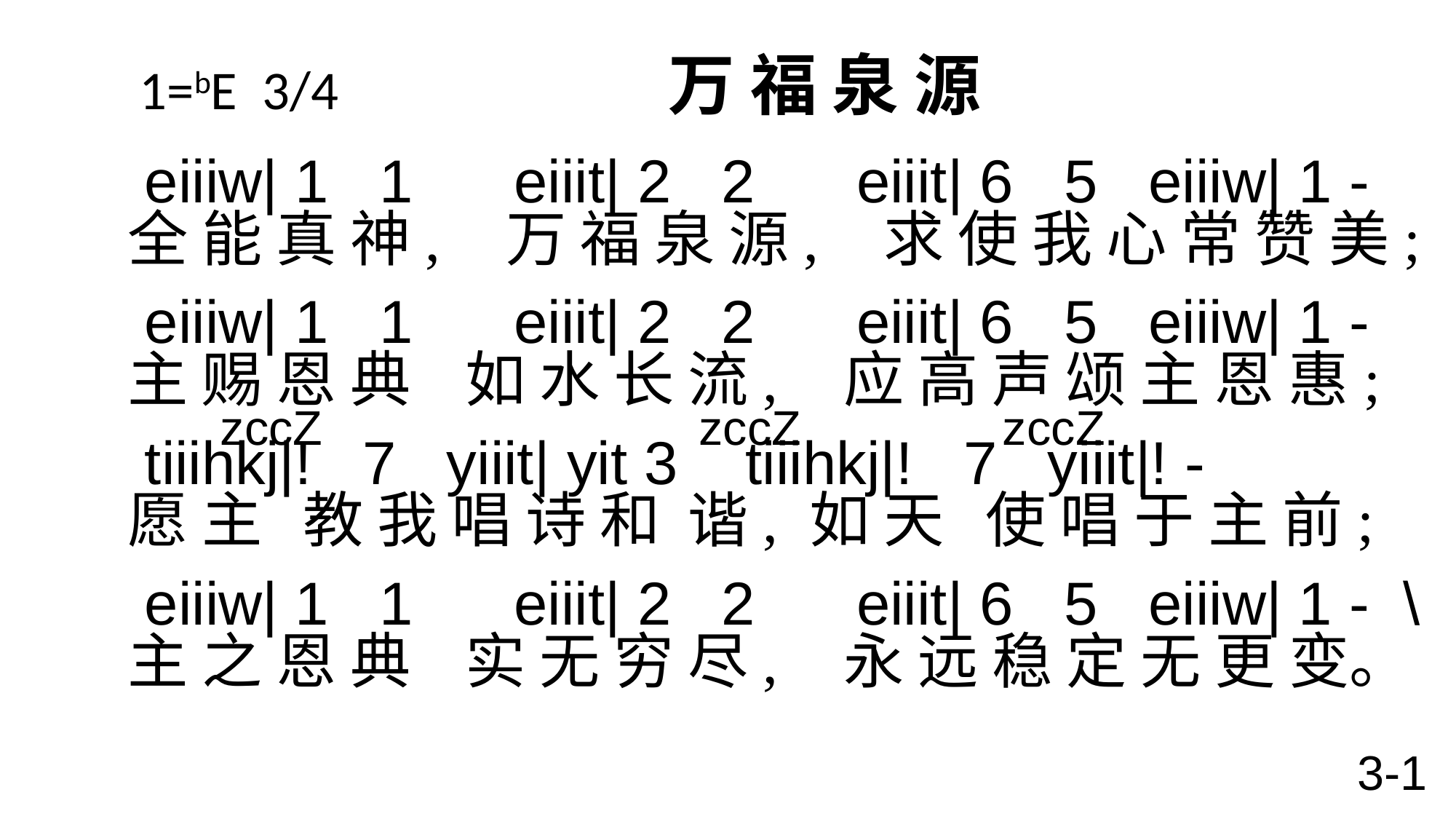

# 1=bE  3/4                     万 福 泉 源
 eiiiw| 1   1      eiiit| 2   2      eiiit| 6   5   eiiiw| 1 -
全 能 真 神,   万 福 泉 源,   求 使 我 心 常 赞 美;
 eiiiw| 1   1      eiiit| 2   2      eiiit| 6   5   eiiiw| 1 -
主 赐 恩 典    如 水 长 流,   应 高 声 颂 主 恩 惠;
 tiiihkj|!   7   yiiit| yit 3    tiiihkj|!   7   yiiit|! -
愿 主   教 我 唱 诗 和  谐, 如 天   使 唱 于 主 前;
 eiiiw| 1   1      eiiit| 2   2      eiiit| 6   5   eiiiw| 1 -  \
主 之 恩 典    实 无 穷 尽,   永 远 稳 定 无 更 变。
 zccZ                            zccZ               zccZ
3-1